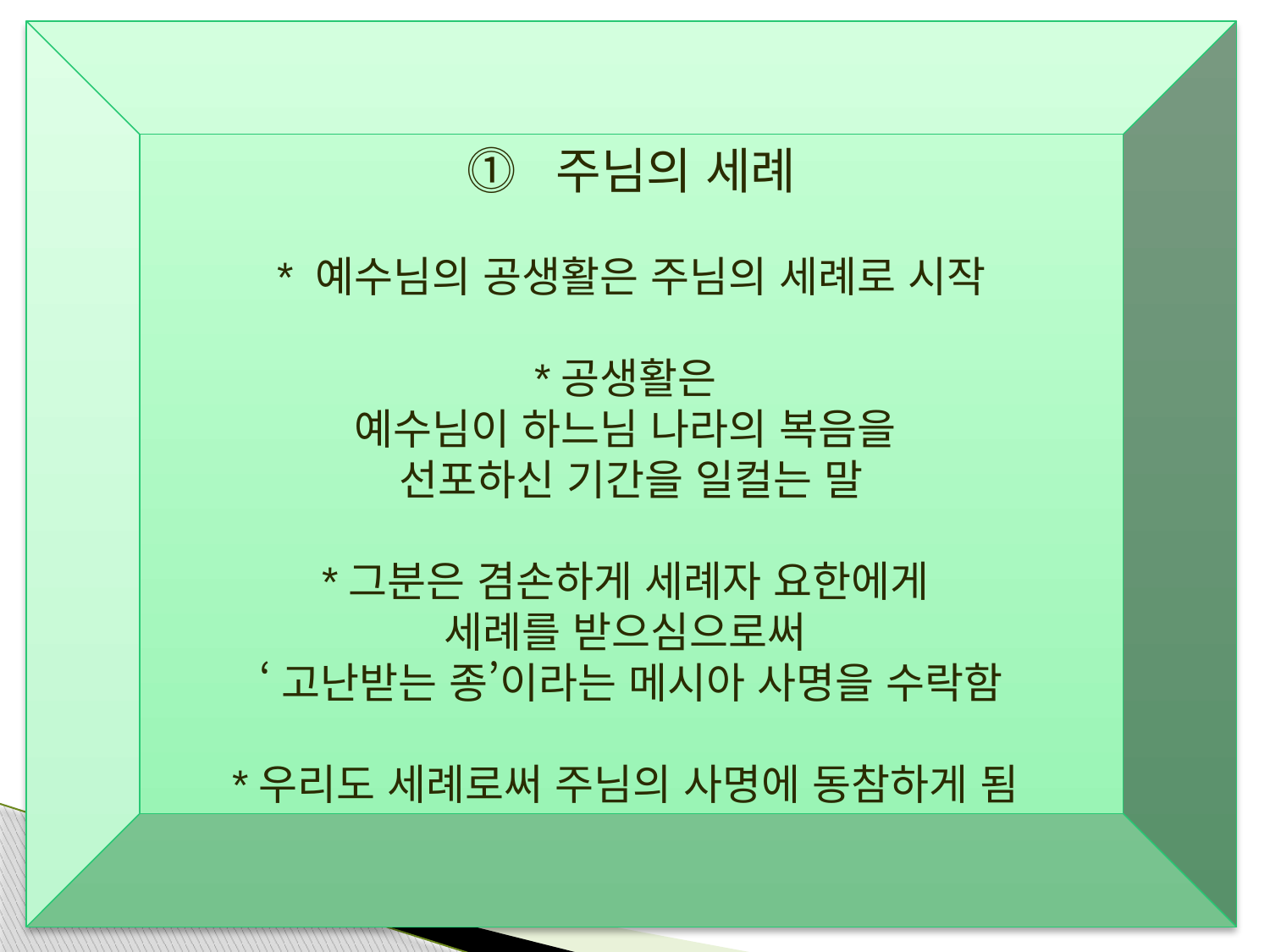

⓵  주님의 세례

* 예수님의 공생활은 주님의 세례로 시작

*공생활은
예수님이 하느님 나라의 복음을
선포하신 기간을 일컬는 말

*그분은 겸손하게 세례자 요한에게
세례를 받으심으로써
‘고난받는 종’이라는 메시아 사명을 수락함

*우리도 세례로써 주님의 사명에 동참하게 됨